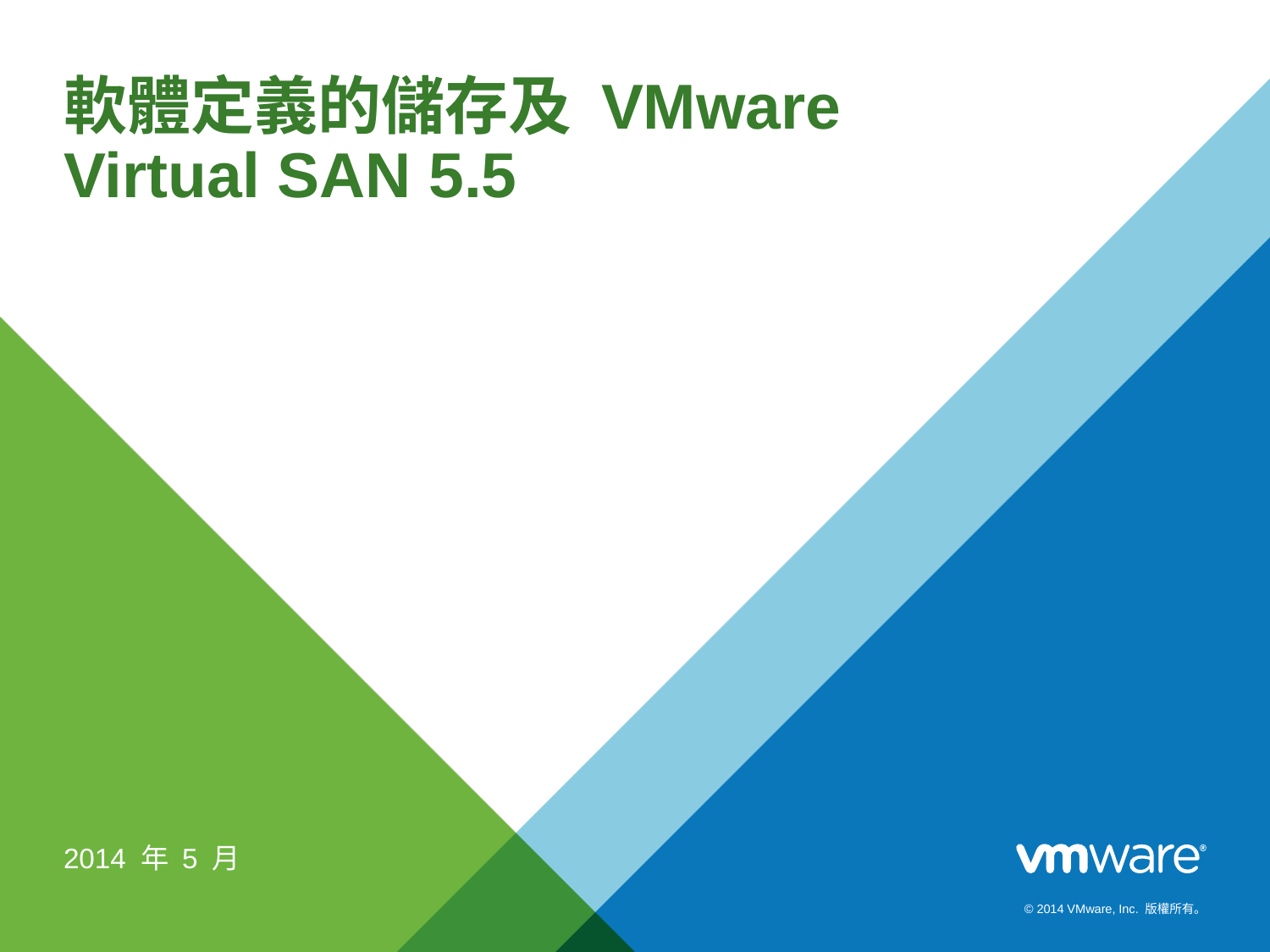

# 軟體定義的儲存及 VMware Virtual SAN 5.5

2014 年 5 月